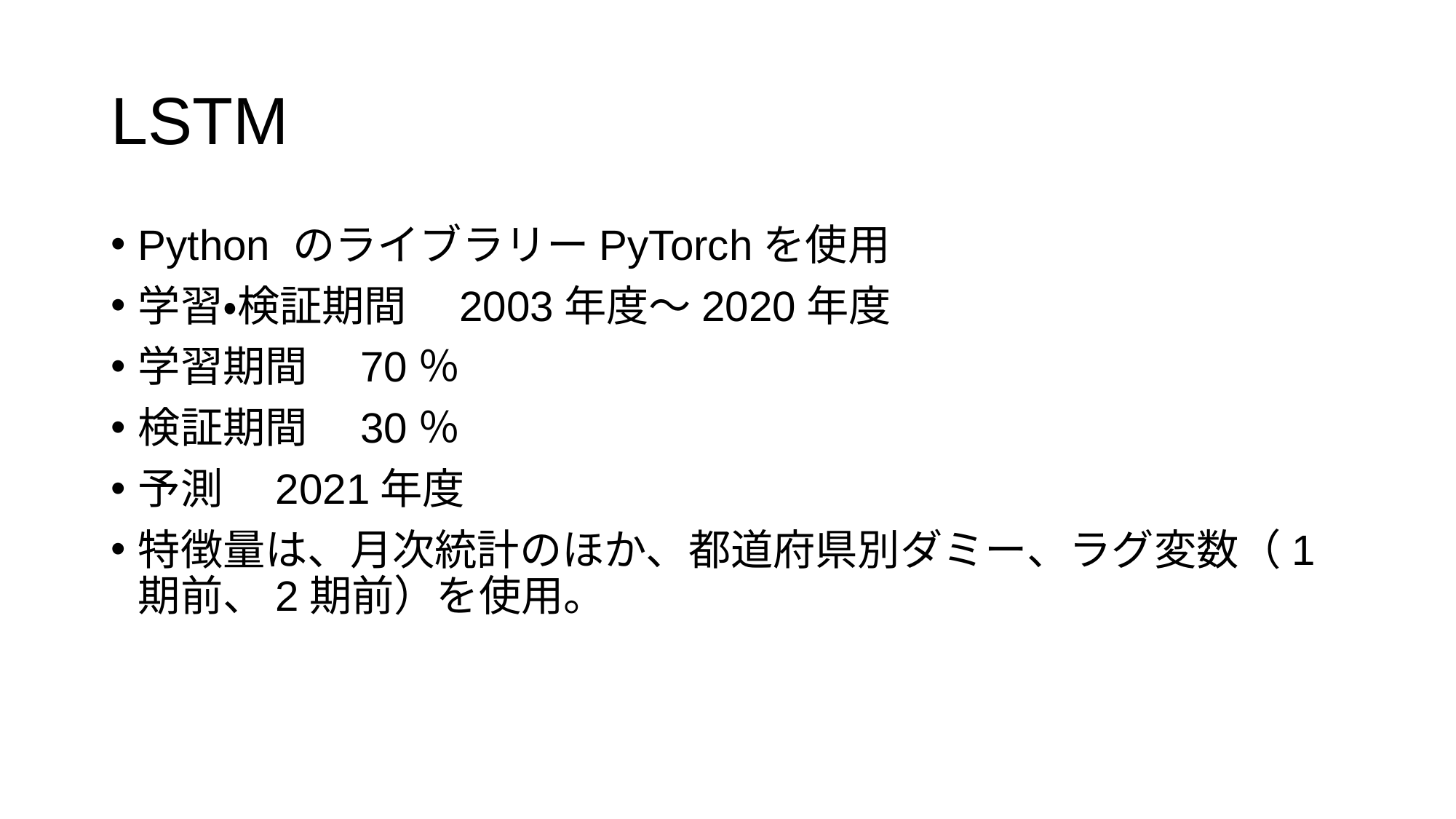

# LSTM
Python のライブラリーPyTorchを使用
学習・検証期間　2003年度～2020年度
学習期間　70％
検証期間　30％
予測　2021年度
特徴量は、月次統計のほか、都道府県別ダミー、ラグ変数（1期前、2期前）を使用。